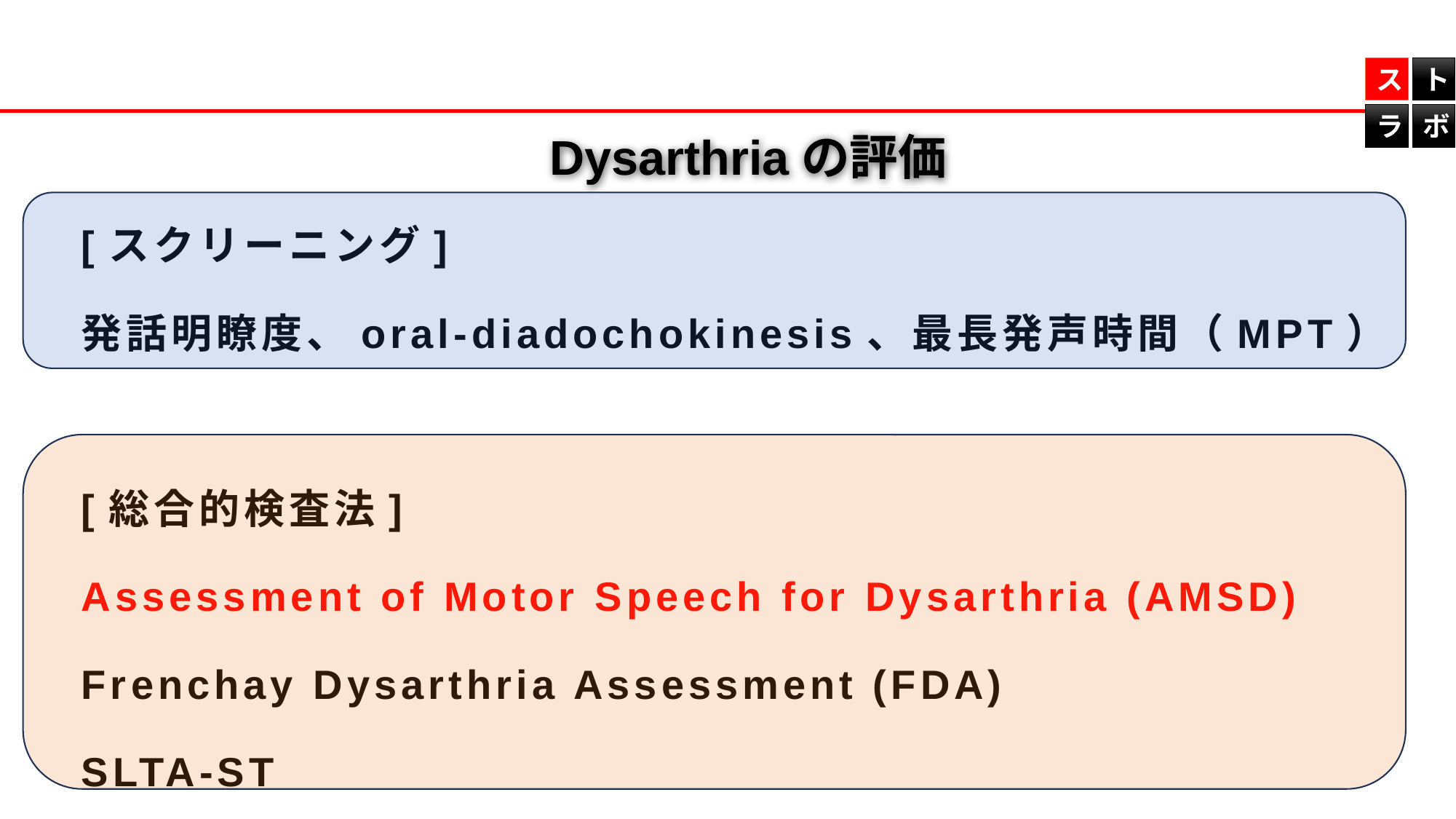

ス
ト
ラ
ボ

　Dysarthriaの評価

[スクリーニング]
発話明瞭度、oral-diadochokinesis、最長発声時間（MPT）

[総合的検査法]
Assessment of Motor Speech for Dysarthria (AMSD)
Frenchay Dysarthria Assessment (FDA)
SLTA-ST